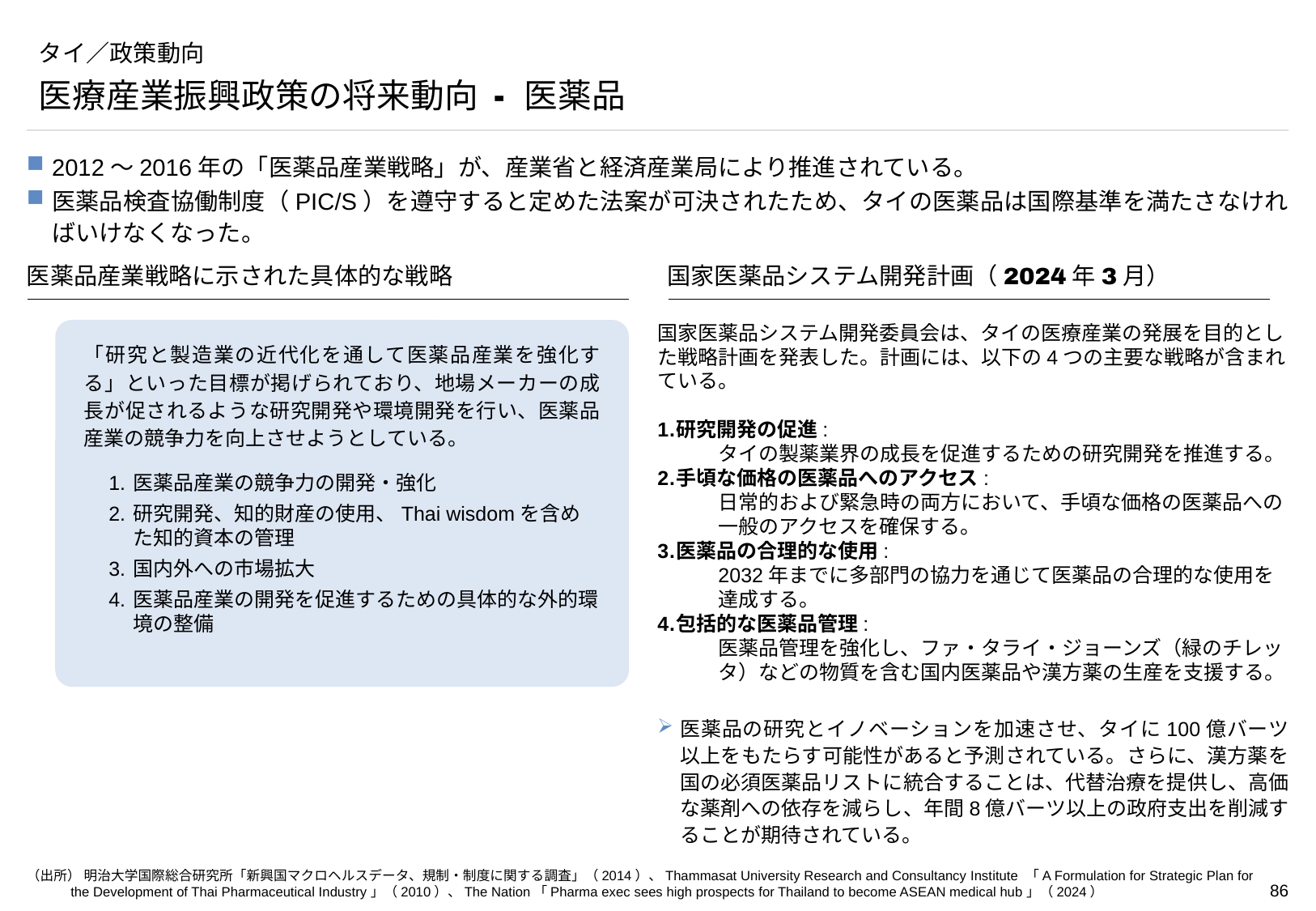

# タイ／政策動向
医療産業振興政策の将来動向 - 医薬品
2012～2016年の「医薬品産業戦略」が、産業省と経済産業局により推進されている。
医薬品検査協働制度（PIC/S）を遵守すると定めた法案が可決されたため、タイの医薬品は国際基準を満たさなければいけなくなった。
医薬品産業戦略に示された具体的な戦略
国家医薬品システム開発計画（2024年3月）
「研究と製造業の近代化を通して医薬品産業を強化する」といった目標が掲げられており、地場メーカーの成長が促されるような研究開発や環境開発を行い、医薬品産業の競争力を向上させようとしている。
医薬品産業の競争力の開発・強化
研究開発、知的財産の使用、Thai wisdomを含めた知的資本の管理
国内外への市場拡大
医薬品産業の開発を促進するための具体的な外的環境の整備
国家医薬品システム開発委員会は、タイの医療産業の発展を目的とした戦略計画を発表した。計画には、以下の4つの主要な戦略が含まれている。

研究開発の促進:
タイの製薬業界の成長を促進するための研究開発を推進する。
手頃な価格の医薬品へのアクセス:
日常的および緊急時の両方において、手頃な価格の医薬品への一般のアクセスを確保する。
医薬品の合理的な使用:
2032年までに多部門の協力を通じて医薬品の合理的な使用を達成する。
包括的な医薬品管理:
医薬品管理を強化し、ファ・タライ・ジョーンズ（緑のチレッタ）などの物質を含む国内医薬品や漢方薬の生産を支援する。

医薬品の研究とイノベーションを加速させ、タイに100億バーツ以上をもたらす可能性があると予測されている。さらに、漢方薬を国の必須医薬品リストに統合することは、代替治療を提供し、高価な薬剤への依存を減らし、年間8億バーツ以上の政府支出を削減することが期待されている。

（出所） 明治大学国際総合研究所「新興国マクロヘルスデータ、規制・制度に関する調査」（2014）、Thammasat University Research and Consultancy Institute 「A Formulation for Strategic Plan for the Development of Thai Pharmaceutical Industry」（2010）、The Nation「Pharma exec sees high prospects for Thailand to become ASEAN medical hub」（2024）